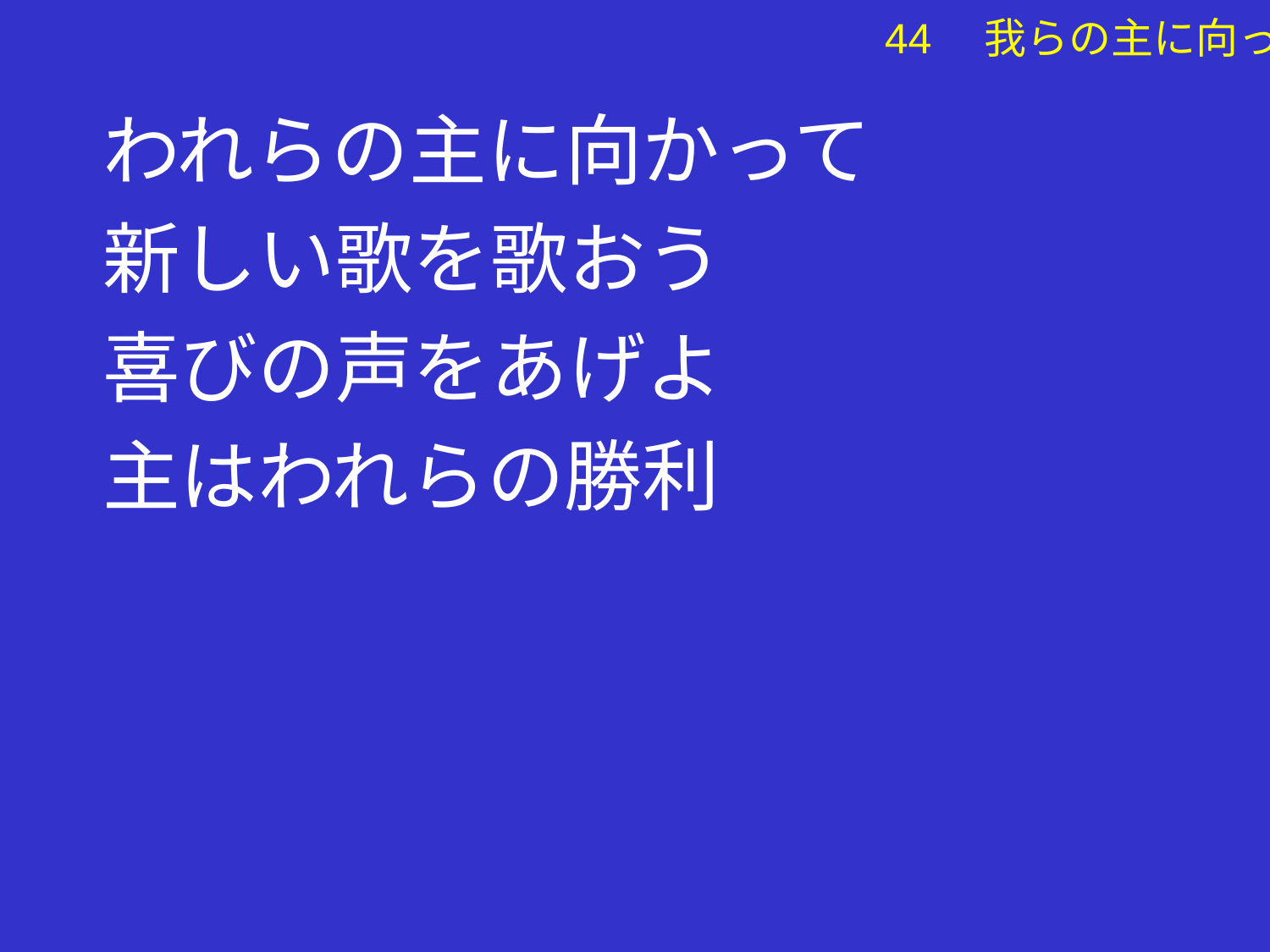

われらの主に向かって
新しい歌を歌おう
喜びの声をあげよ
主はわれらの勝利

# 44　我らの主に向って